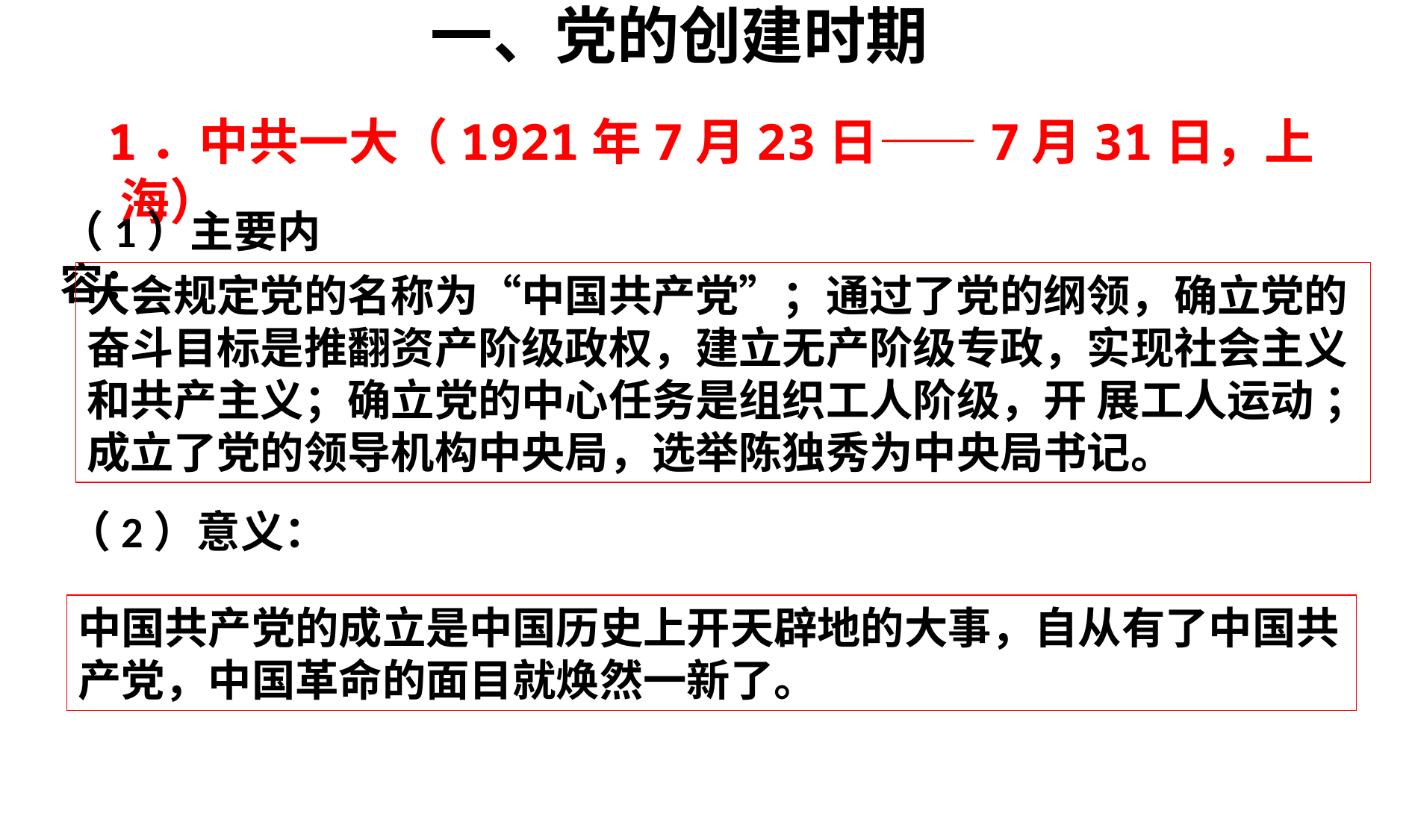

一、党的创建时期
 1．中共一大（1921年7月23日——7月31日，上海）
（1）主要内容：
大会规定党的名称为“中国共产党”；通过了党的纲领，确立党的奋斗目标是推翻资产阶级政权，建立无产阶级专政，实现社会主义和共产主义；确立党的中心任务是组织工人阶级，开 展工人运动 ；成立了党的领导机构中央局，选举陈独秀为中央局书记。
（2）意义：
中国共产党的成立是中国历史上开天辟地的大事，自从有了中国共产党，中国革命的面目就焕然一新了。